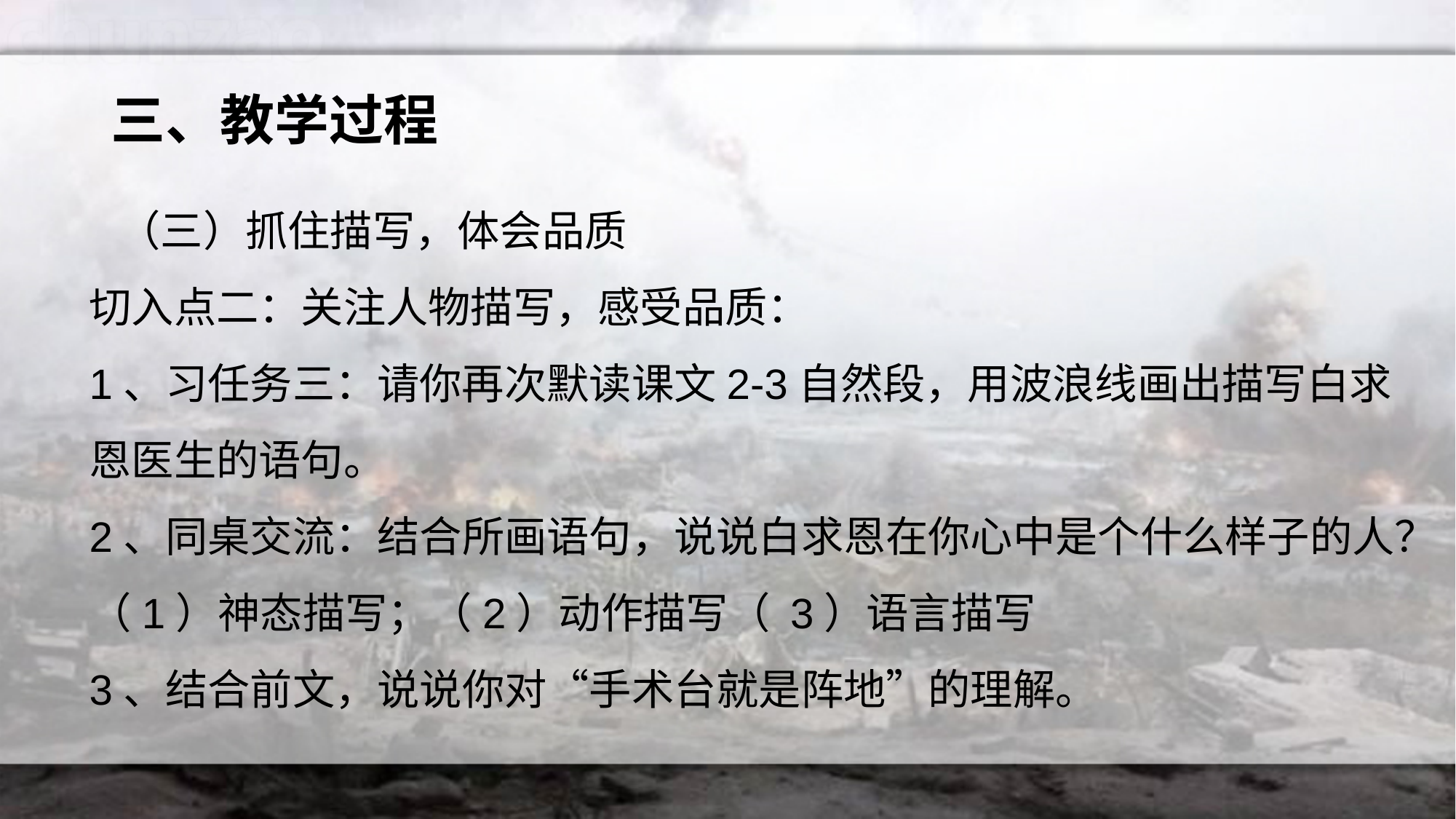

# 三、教学过程
  （三）抓住描写，体会品质
切入点二：关注人物描写，感受品质：
1、习任务三：请你再次默读课文2-3自然段，用波浪线画出描写白求恩医生的语句。
2、同桌交流：结合所画语句，说说白求恩在你心中是个什么样子的人？
（1）神态描写；（2）动作描写（ 3）语言描写
3、结合前文，说说你对“手术台就是阵地”的理解。